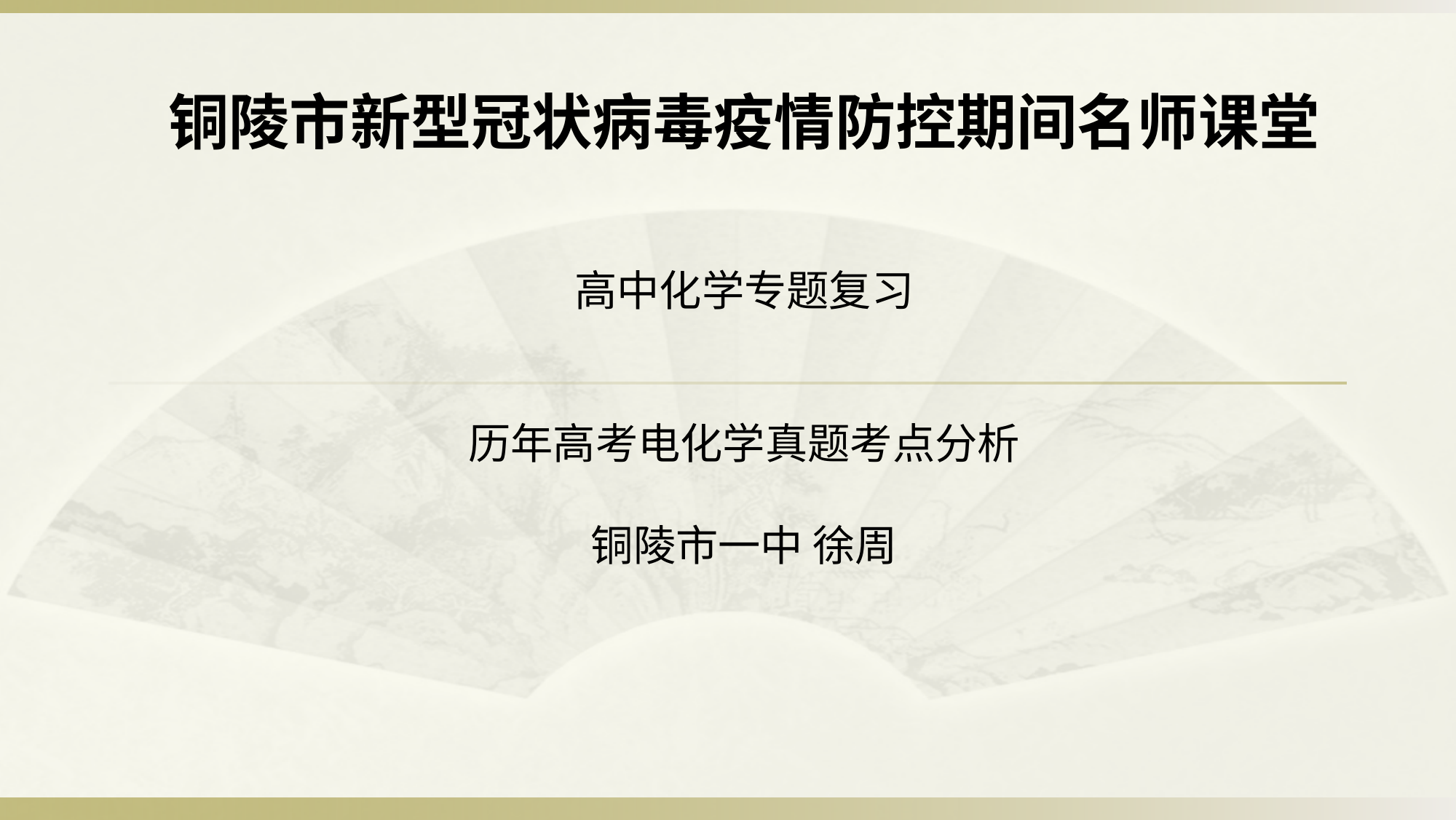

铜陵市新型冠状病毒疫情防控期间名师课堂

高中化学专题复习

历年高考电化学真题考点分析

铜陵市一中 徐周